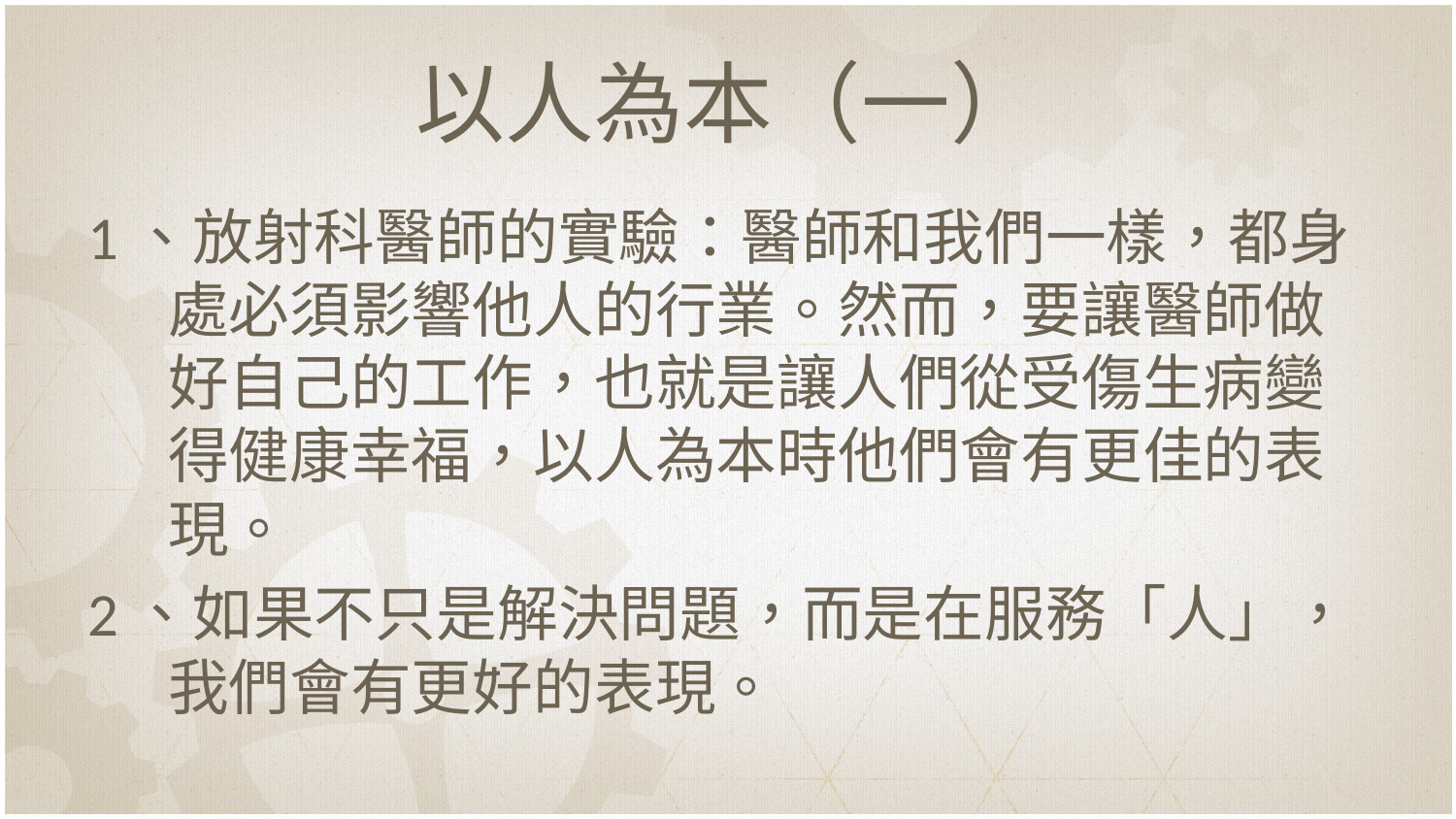

# 以人為本（一）
1、放射科醫師的實驗：醫師和我們一樣，都身處必須影響他人的行業。然而，要讓醫師做好自己的工作，也就是讓人們從受傷生病變得健康幸福，以人為本時他們會有更佳的表現。
2、如果不只是解決問題，而是在服務「人」，我們會有更好的表現。